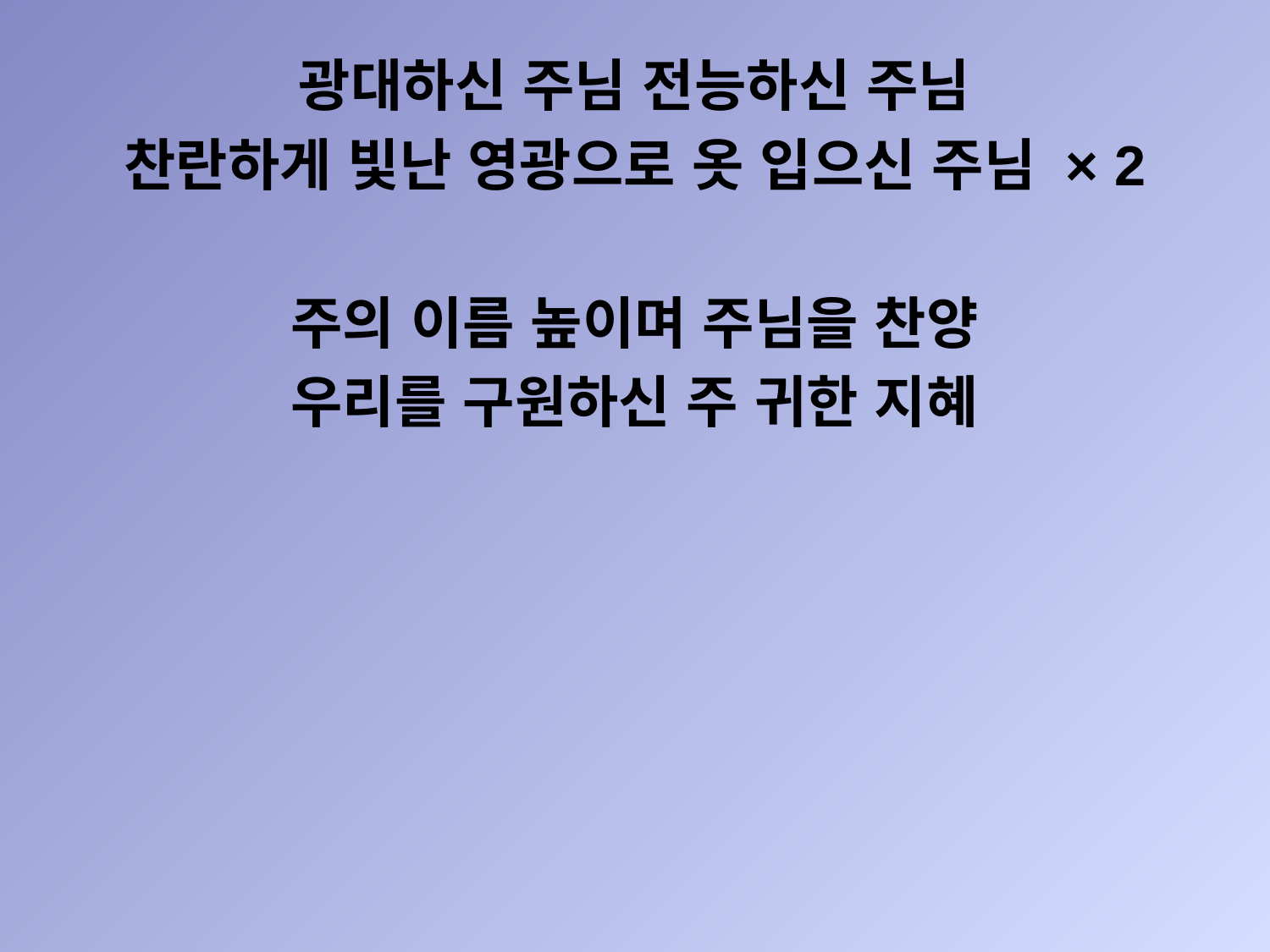

광대하신 주님 전능하신 주님
찬란하게 빛난 영광으로 옷 입으신 주님 × 2

주의 이름 높이며 주님을 찬양
우리를 구원하신 주 귀한 지혜